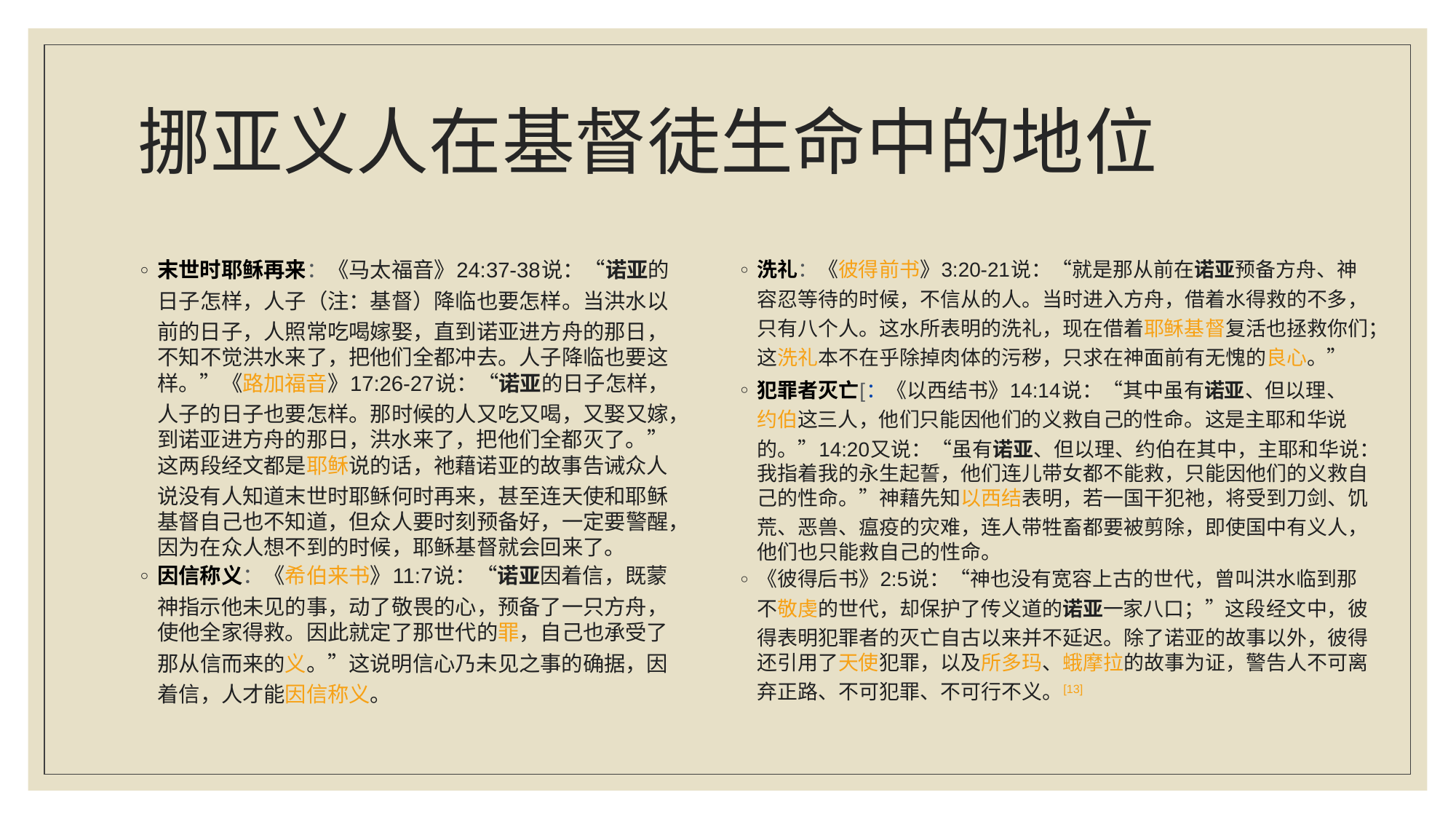

# 挪亚义人在基督徒生命中的地位
末世时耶稣再来：《马太福音》24:37-38说：“诺亚的日子怎样，人子（注：基督）降临也要怎样。当洪水以前的日子，人照常吃喝嫁娶，直到诺亚进方舟的那日，不知不觉洪水来了，把他们全都冲去。人子降临也要这样。”《路加福音》17:26-27说：“诺亚的日子怎样，人子的日子也要怎样。那时候的人又吃又喝，又娶又嫁，到诺亚进方舟的那日，洪水来了，把他们全都灭了。”这两段经文都是耶稣说的话，祂藉诺亚的故事告诫众人说没有人知道末世时耶稣何时再来，甚至连天使和耶稣基督自己也不知道，但众人要时刻预备好，一定要警醒，因为在众人想不到的时候，耶稣基督就会回来了。
因信称义：《希伯来书》11:7说：“诺亚因着信，既蒙神指示他未见的事，动了敬畏的心，预备了一只方舟，使他全家得救。因此就定了那世代的罪，自己也承受了那从信而来的义。”这说明信心乃未见之事的确据，因着信，人才能因信称义。

洗礼：《彼得前书》3:20-21说：“就是那从前在诺亚预备方舟、神容忍等待的时候，不信从的人。当时进入方舟，借着水得救的不多，只有八个人。这水所表明的洗礼，现在借着耶稣基督复活也拯救你们；这洗礼本不在乎除掉肉体的污秽，只求在神面前有无愧的良心。”
犯罪者灭亡[：《以西结书》14:14说：“其中虽有诺亚、但以理、约伯这三人，他们只能因他们的义救自己的性命。这是主耶和华说的。”14:20又说：“虽有诺亚、但以理、约伯在其中，主耶和华说：我指着我的永生起誓，他们连儿带女都不能救，只能因他们的义救自己的性命。”神藉先知以西结表明，若一国干犯祂，将受到刀剑、饥荒、恶兽、瘟疫的灾难，连人带牲畜都要被剪除，即使国中有义人，他们也只能救自己的性命。
《彼得后书》2:5说：“神也没有宽容上古的世代，曾叫洪水临到那不敬虔的世代，却保护了传义道的诺亚一家八口；”这段经文中，彼得表明犯罪者的灭亡自古以来并不延迟。除了诺亚的故事以外，彼得还引用了天使犯罪，以及所多玛、蛾摩拉的故事为证，警告人不可离弃正路、不可犯罪、不可行不义。[13]